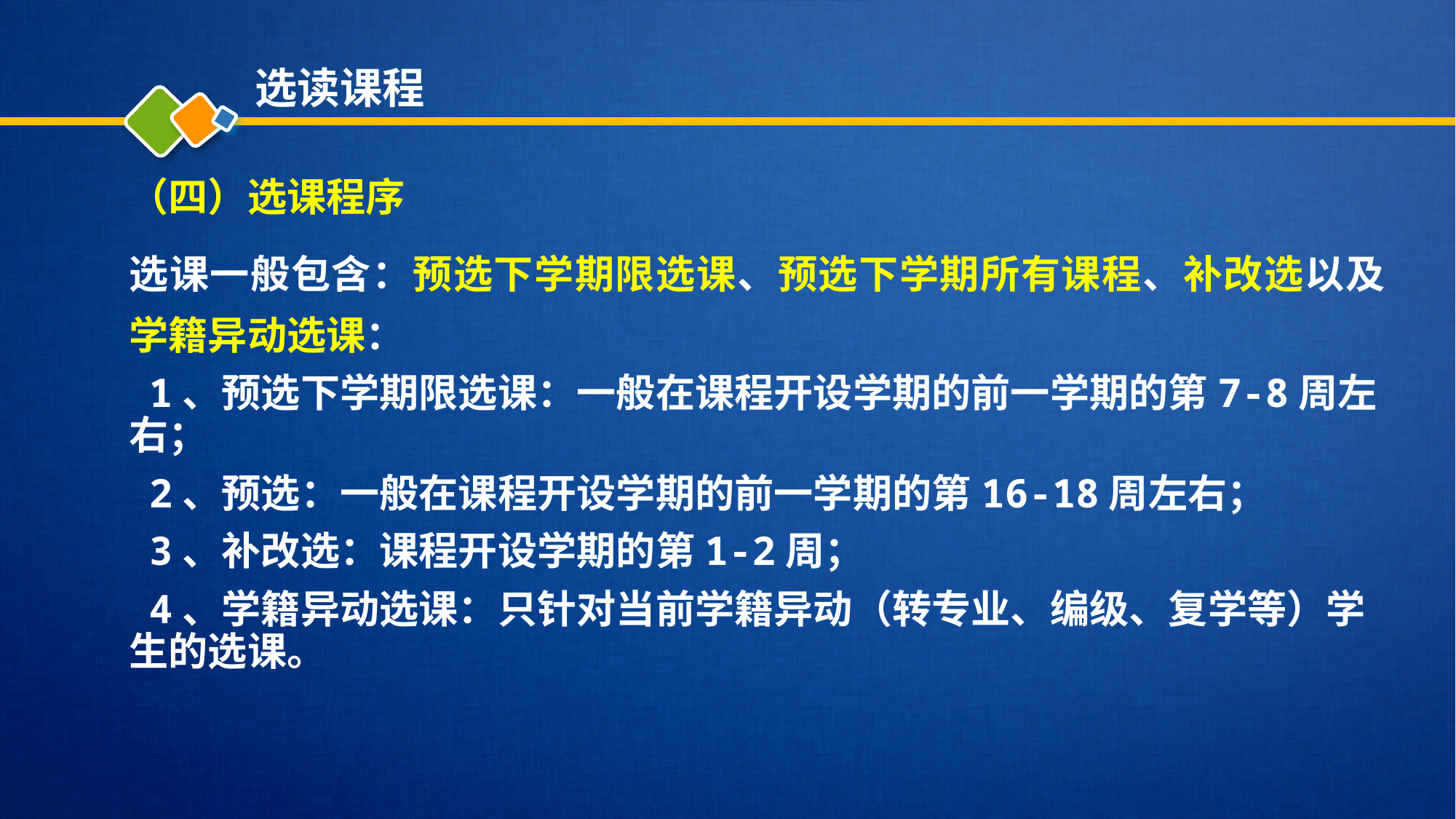

选读课程

（四）选课程序
选课一般包含：预选下学期限选课、预选下学期所有课程、补改选以及学籍异动选课：
  1、预选下学期限选课：一般在课程开设学期的前一学期的第7-8周左右；
  2、预选：一般在课程开设学期的前一学期的第16-18周左右；
  3、补改选：课程开设学期的第1-2周；
  4、学籍异动选课：只针对当前学籍异动（转专业、编级、复学等）学生的选课。